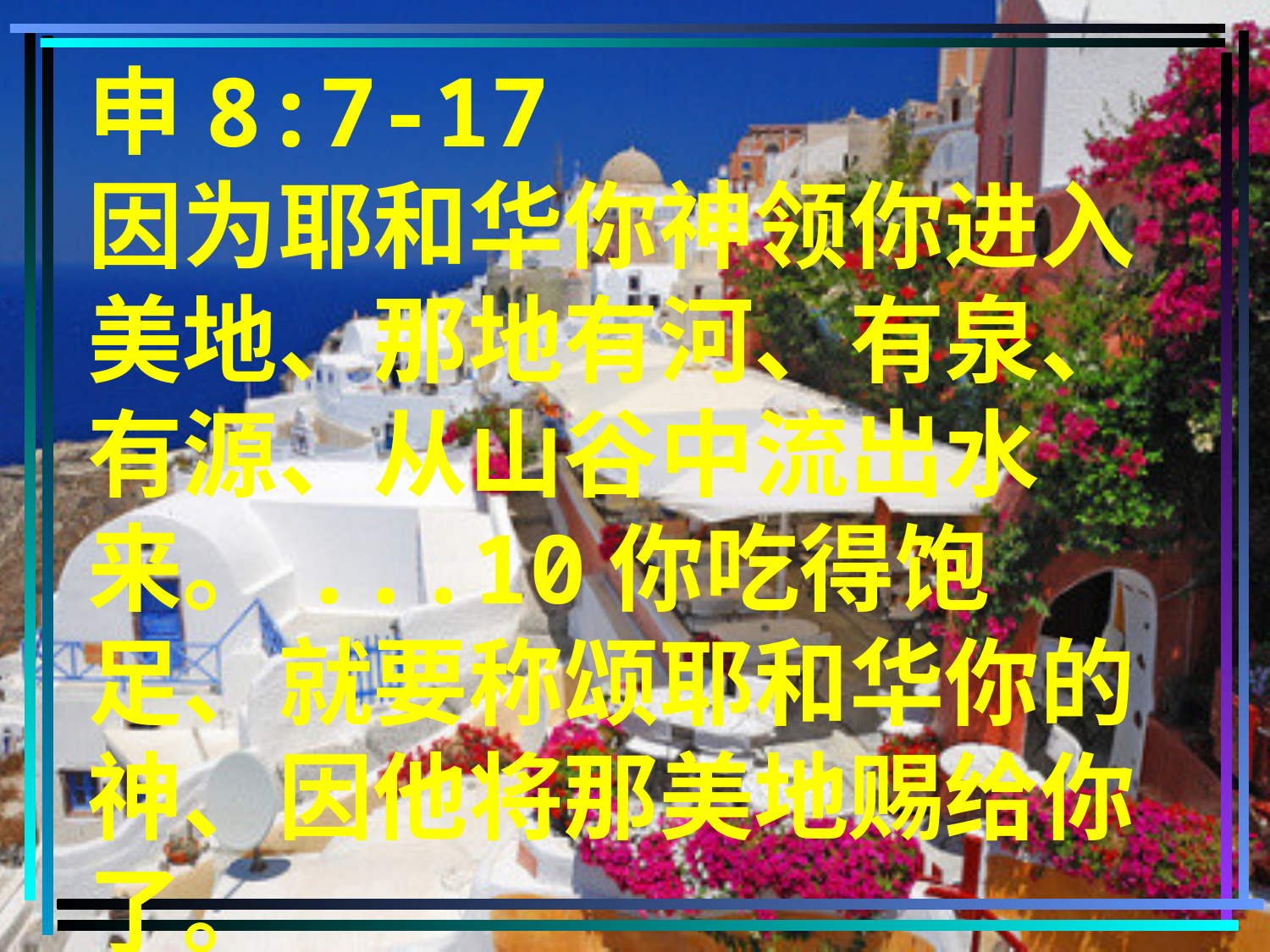

申8:7-17
因为耶和华你神领你进入美地、那地有河、有泉、有源、从山谷中流出水来。...10你吃得饱足、就要称颂耶和华你的神、因他将那美地赐给你了。
#